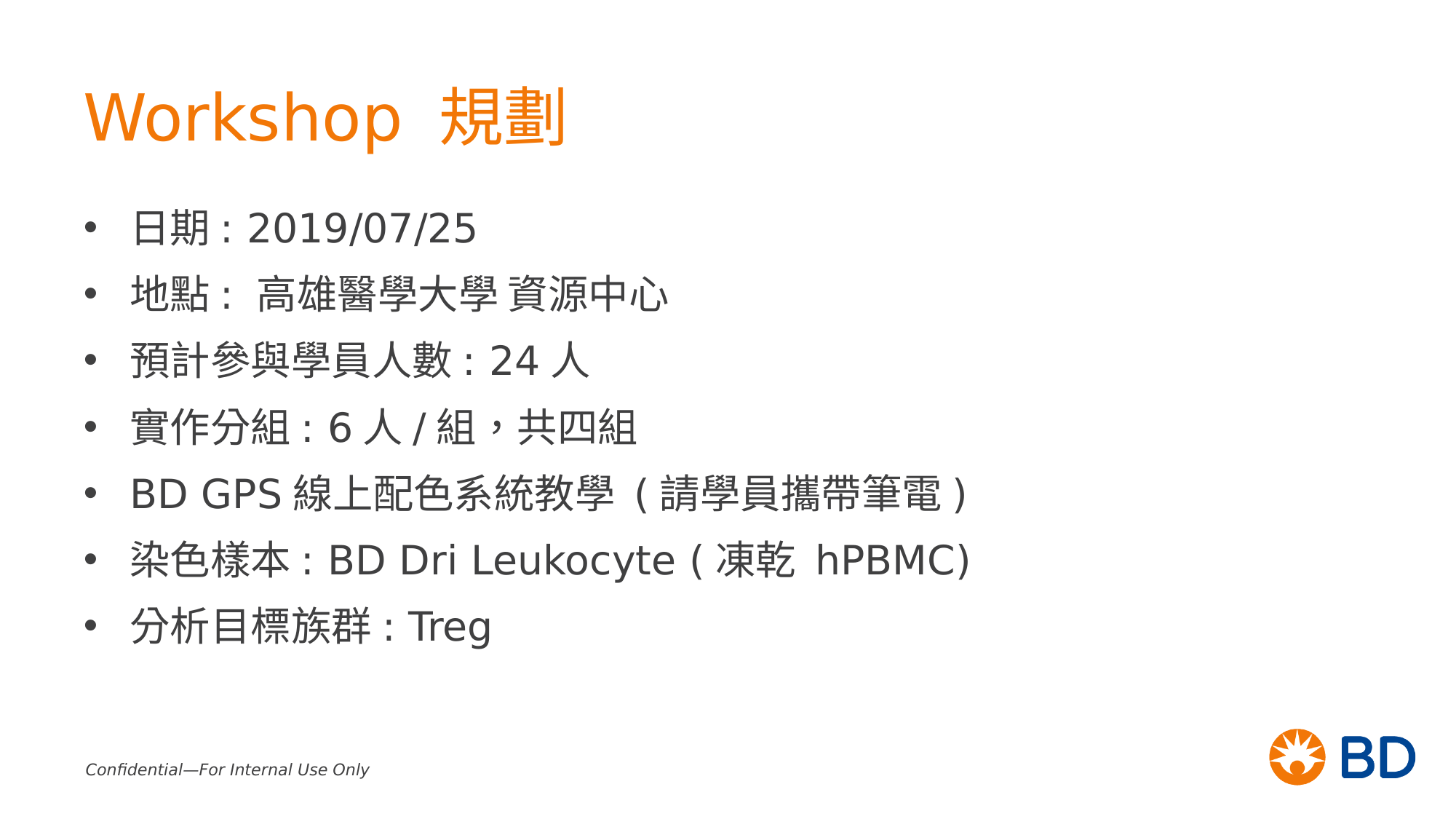

# Workshop 規劃
日期: 2019/07/25
地點: 高雄醫學大學 資源中心
預計參與學員人數: 24人
實作分組: 6人/組，共四組
BD GPS線上配色系統教學 (請學員攜帶筆電)
染色樣本: BD Dri Leukocyte (凍乾 hPBMC)
分析目標族群: Treg